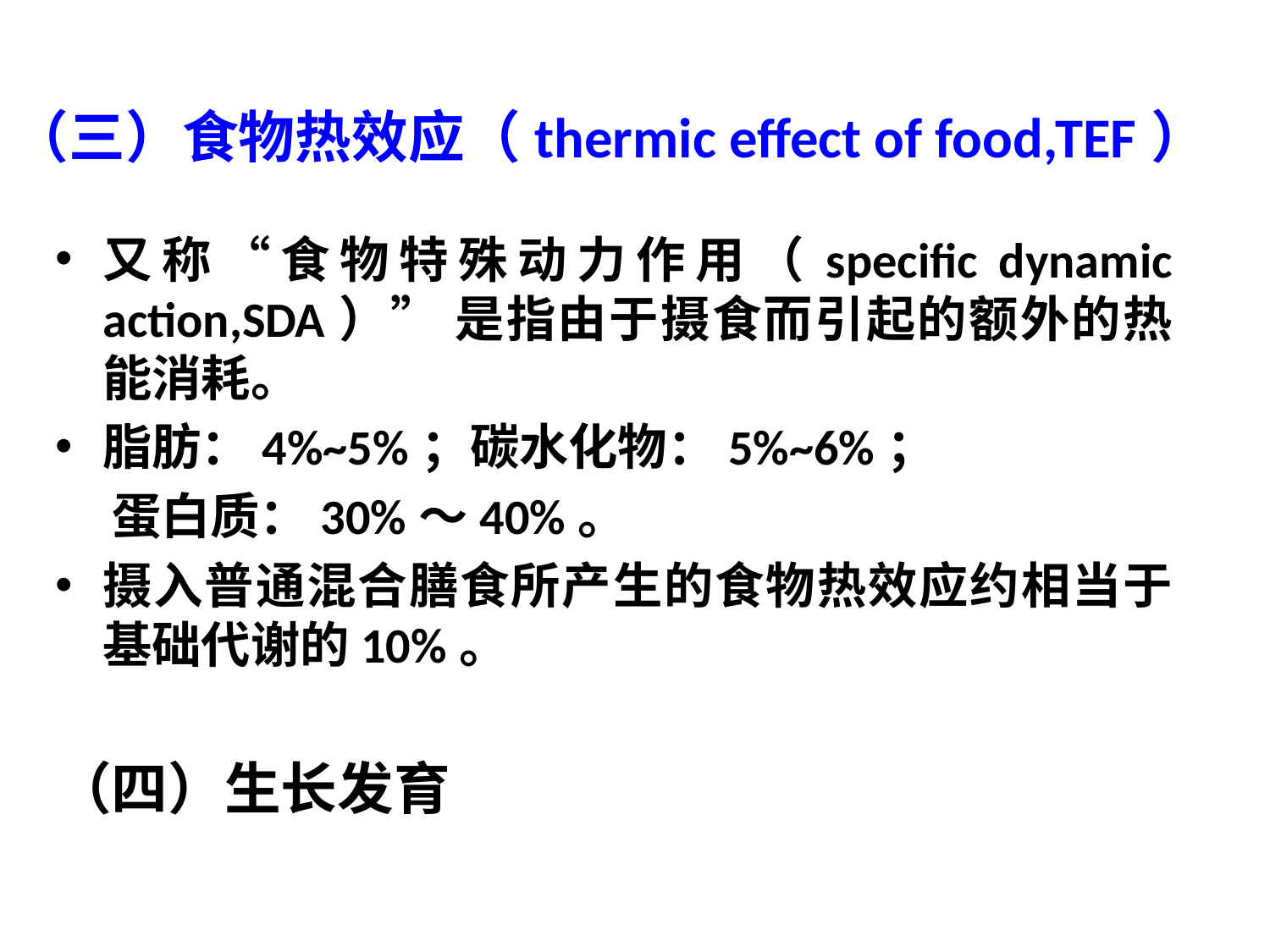

（三）食物热效应（thermic effect of food,TEF）
又称“食物特殊动力作用（specific dynamic action,SDA）” 是指由于摄食而引起的额外的热能消耗。
脂肪：4%~5%；碳水化物：5%~6%；
    蛋白质：30%～40%。
摄入普通混合膳食所产生的食物热效应约相当于基础代谢的10%。

（四）生长发育